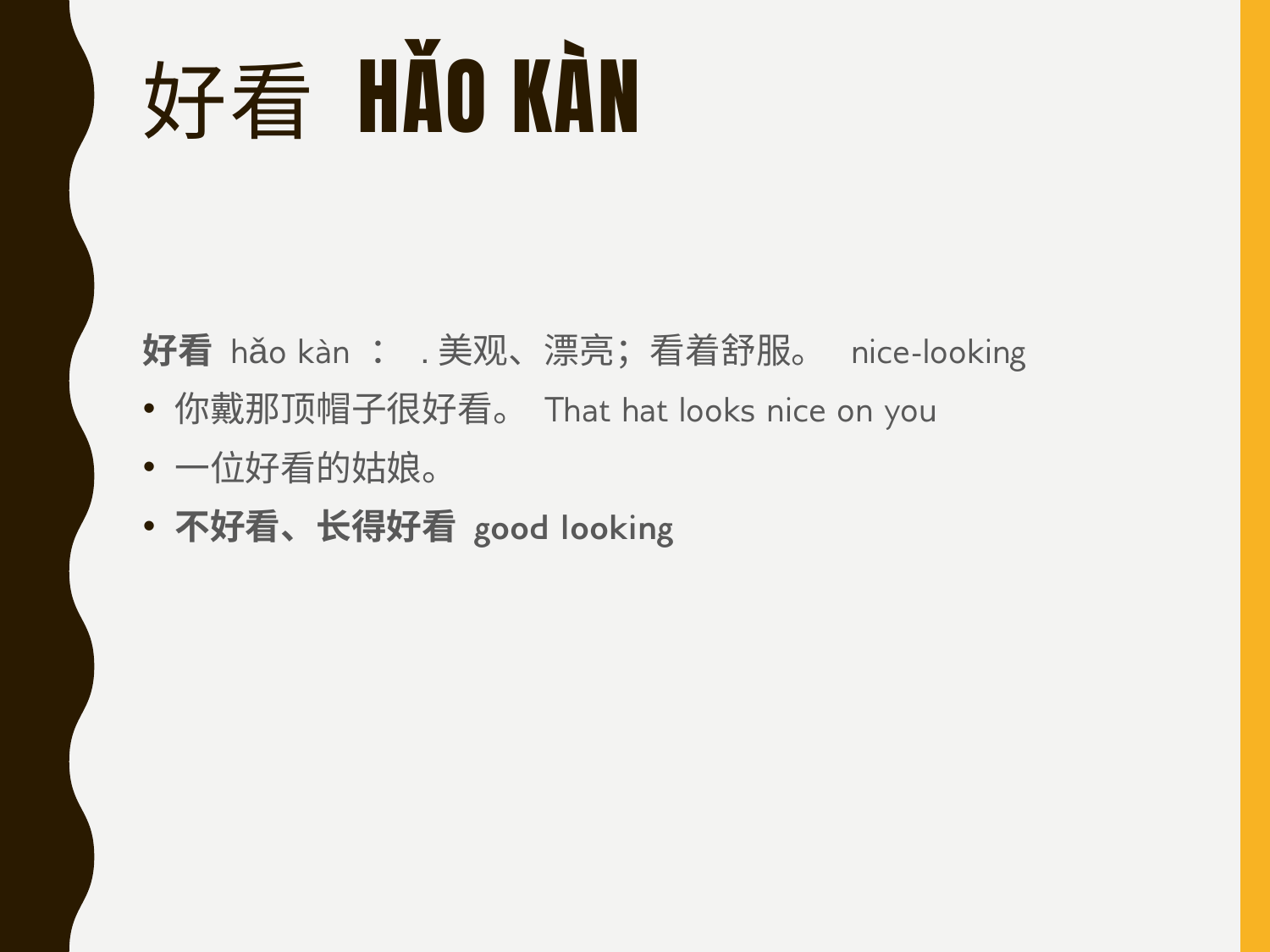

# 好看 hǎo kàn
好看 hǎo kàn ： .美观、漂亮；看着舒服。  nice-looking
你戴那顶帽子很好看。 That hat looks nice on you
一位好看的姑娘。
不好看、长得好看 good looking